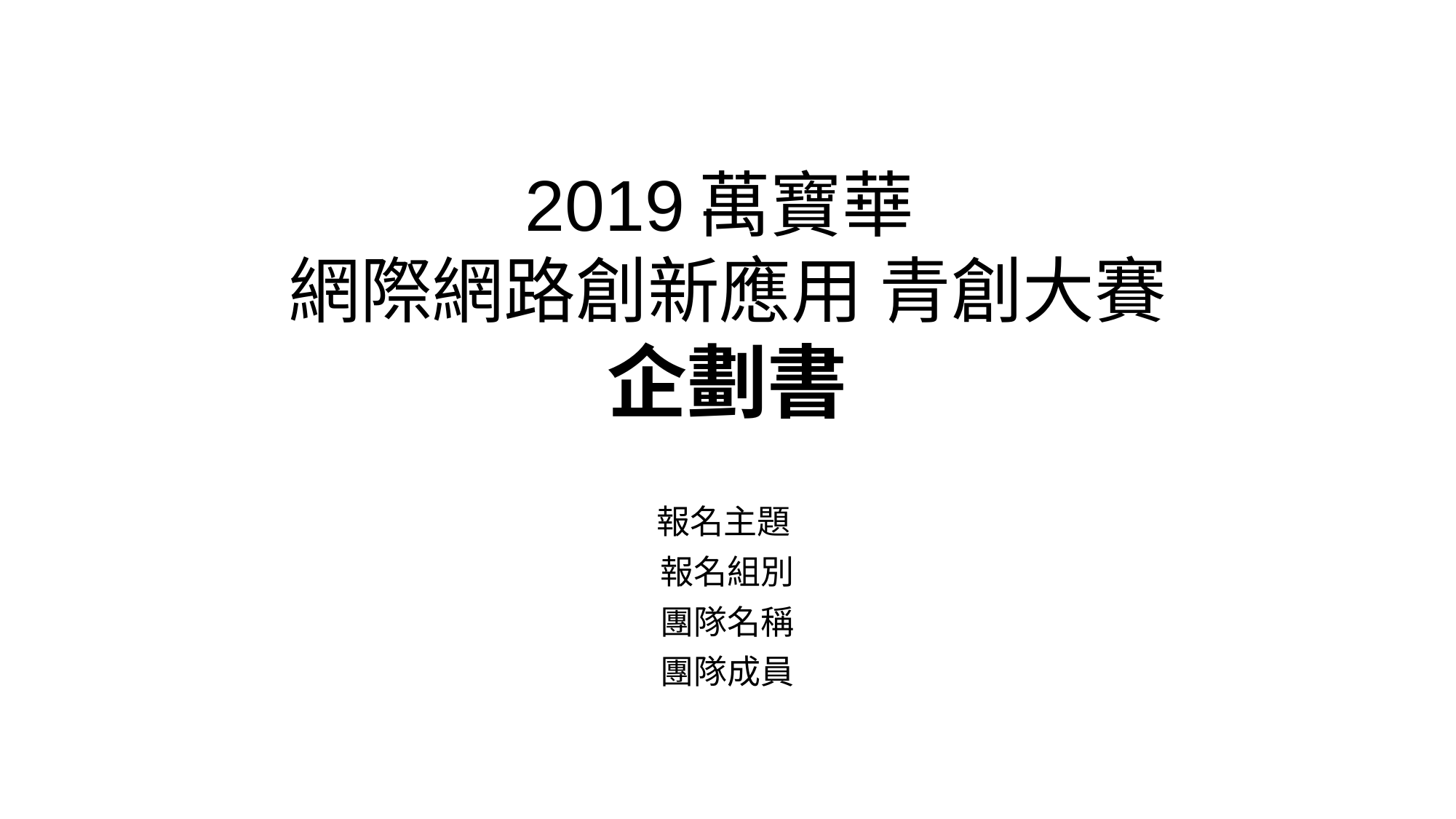

# 2019萬寶華 網際網路創新應用 青創大賽 企劃書
報名主題
報名組別
團隊名稱
團隊成員